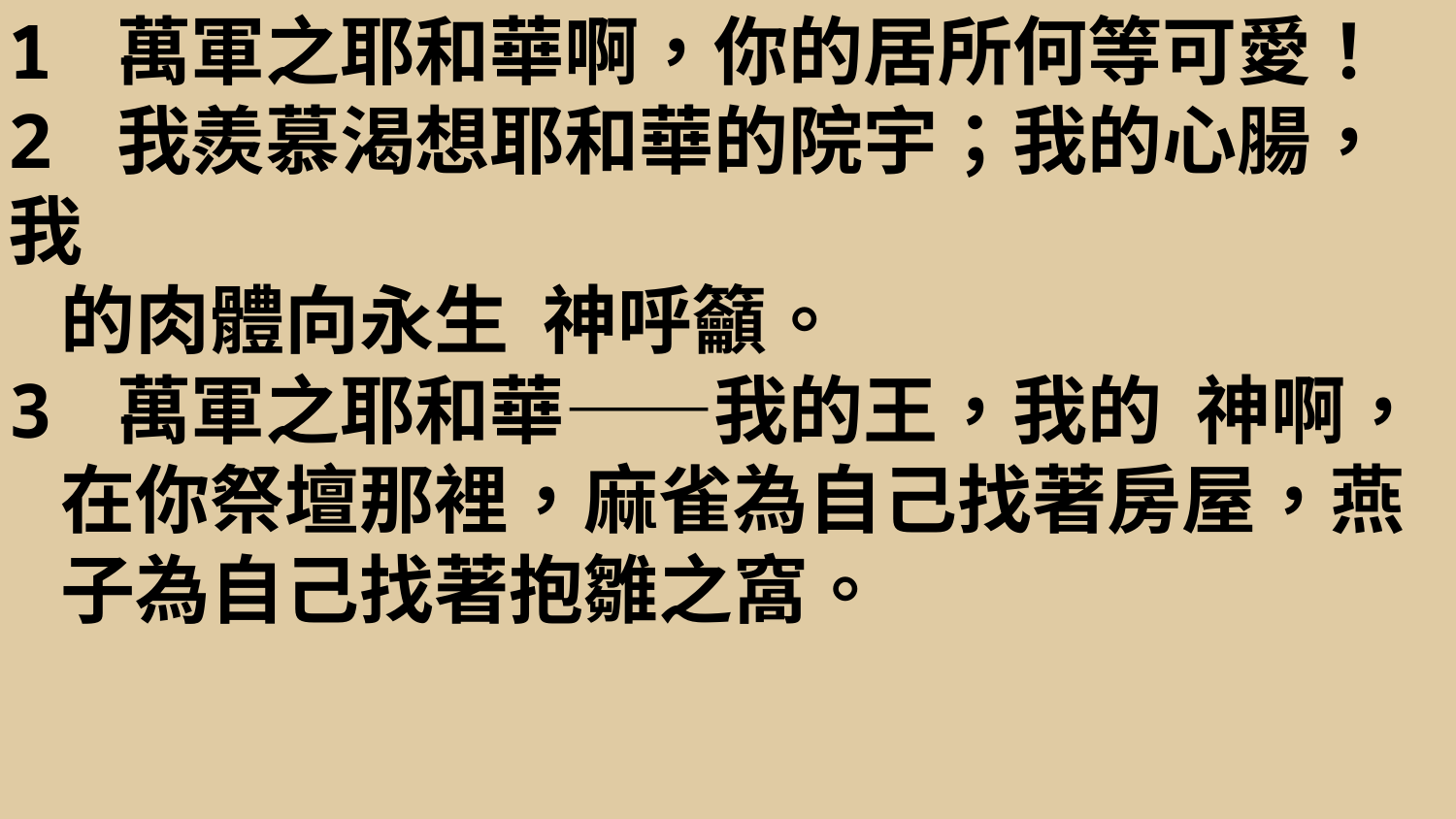

1 萬軍之耶和華啊，你的居所何等可愛！
2 我羨慕渴想耶和華的院宇；我的心腸，我
  的肉體向永生  神呼籲。
3 萬軍之耶和華——我的王，我的  神啊，
  在你祭壇那裡，麻雀為自己找著房屋，燕
  子為自己找著抱雛之窩。